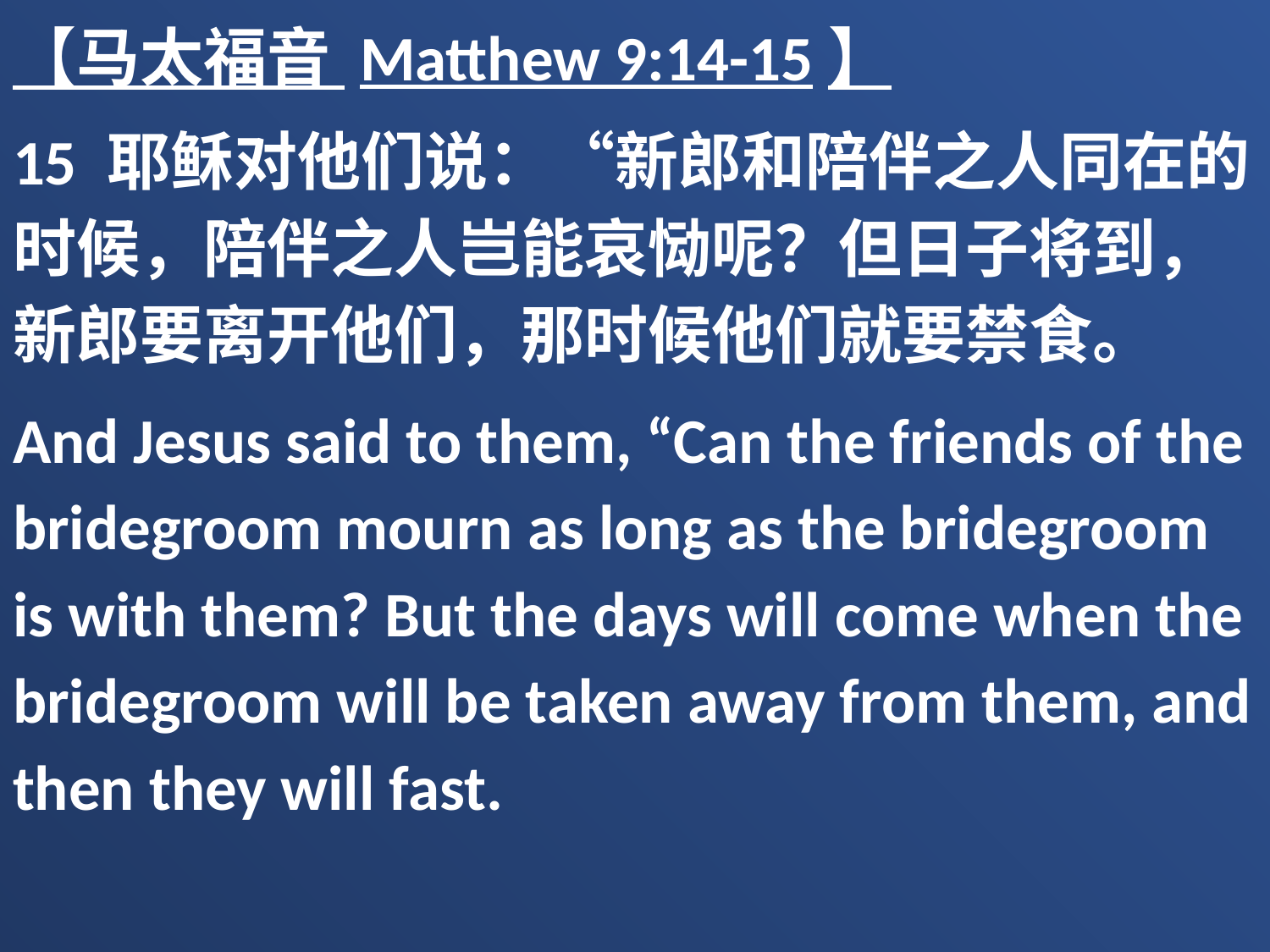

【马太福音 Matthew 9:14-15】
15 耶稣对他们说：“新郎和陪伴之人同在的时候，陪伴之人岂能哀恸呢？但日子将到，新郎要离开他们，那时候他们就要禁食。
And Jesus said to them, “Can the friends of the bridegroom mourn as long as the bridegroom is with them? But the days will come when the bridegroom will be taken away from them, and then they will fast.